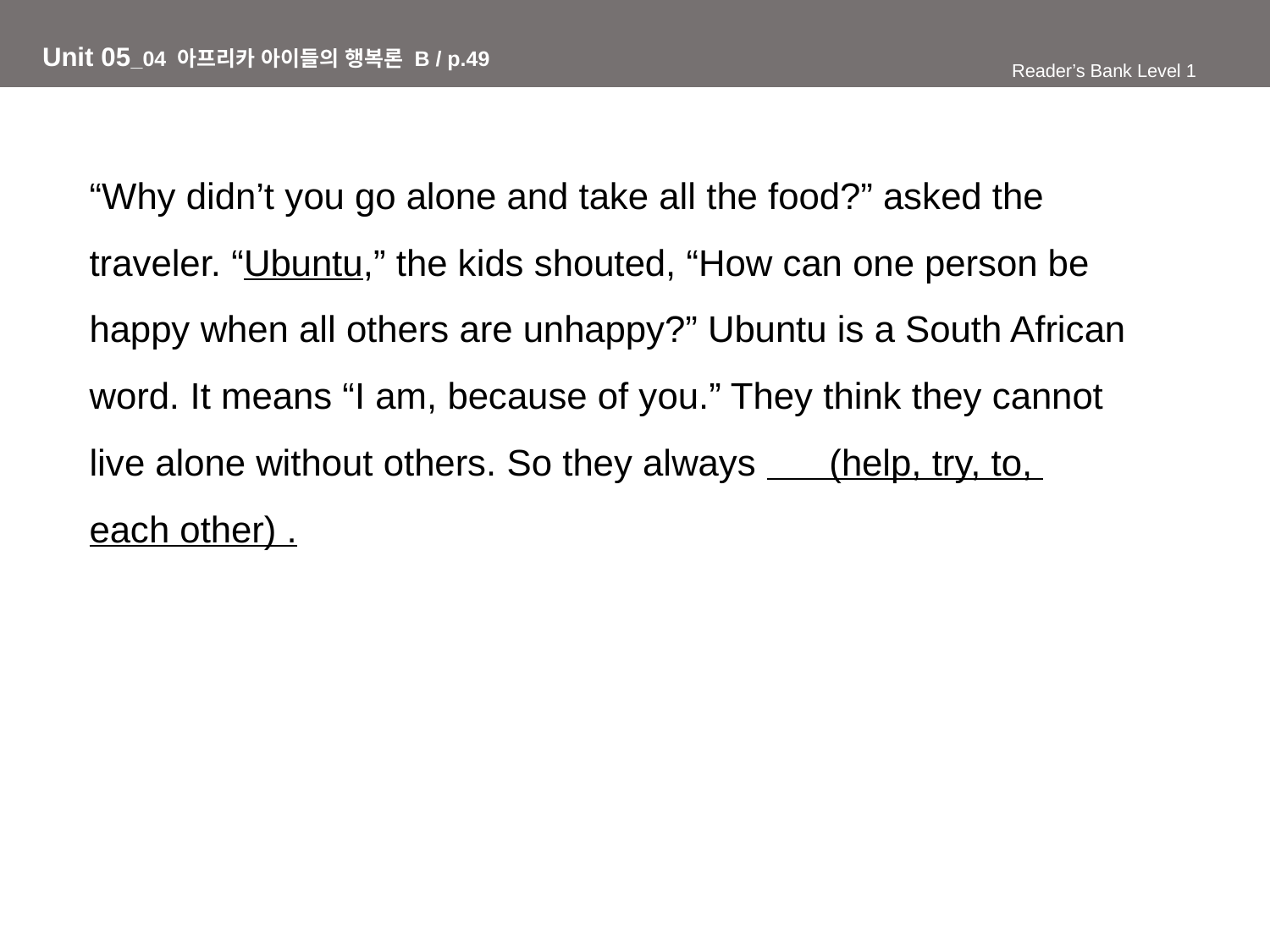

# Unit 05_04 아프리카 아이들의 행복론 B / p.49
Reader’s Bank Level 1

“Why didn’t you go alone and take all the food?” asked the
traveler. “Ubuntu,” the kids shouted, “How can one person be
happy when all others are unhappy?” Ubuntu is a South African
word. It means “I am, because of you.” They think they cannot
live alone without others. So they always       (help, try, to,
each other) .